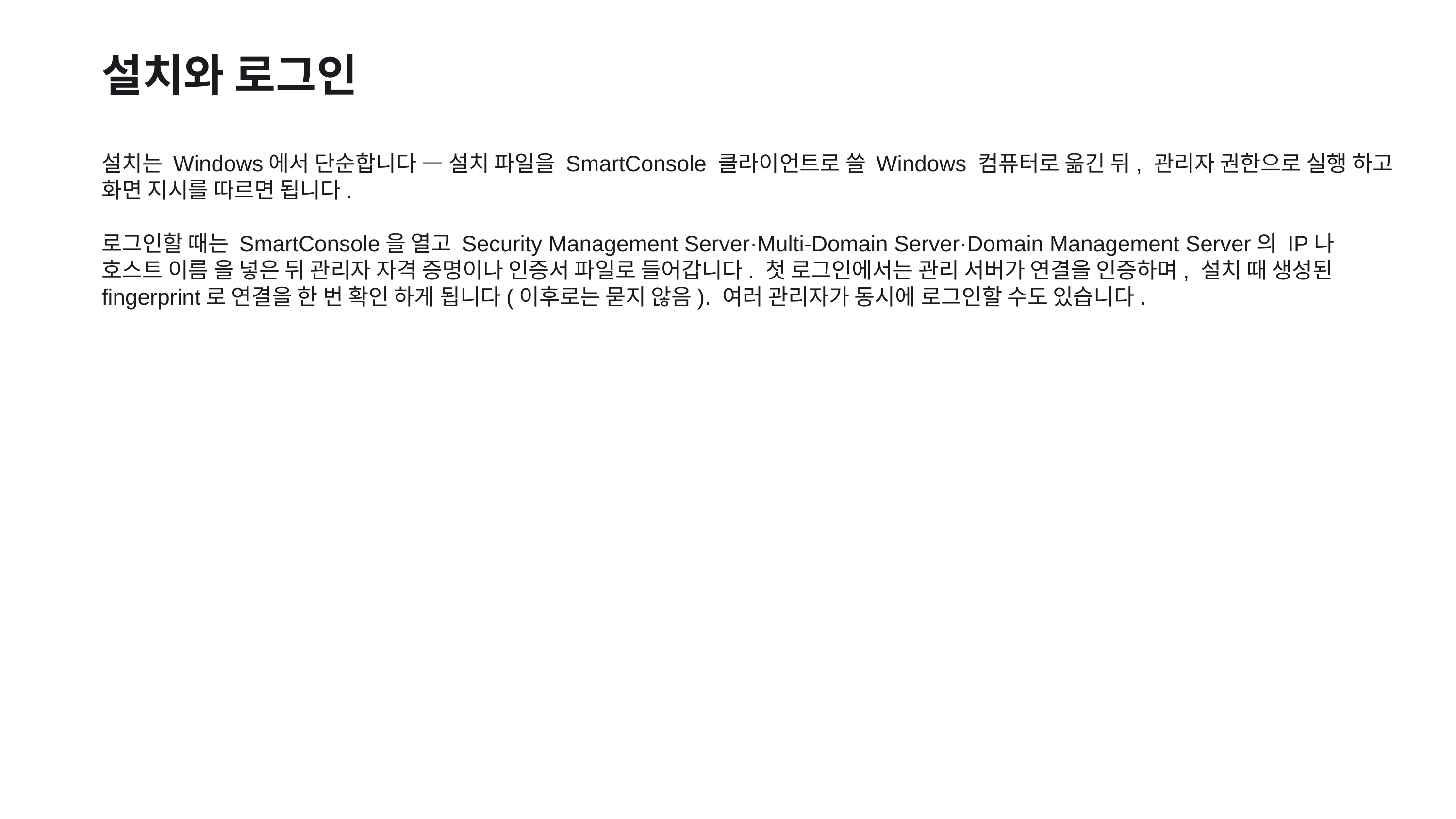

설치와 로그인
설치는 Windows에서 단순합니다 — 설치 파일을 SmartConsole 클라이언트로 쓸 Windows 컴퓨터로 옮긴 뒤, 관리자 권한으로 실행 하고 화면 지시를 따르면 됩니다.

로그인할 때는 SmartConsole을 열고 Security Management Server·Multi-Domain Server·Domain Management Server의 IP나 호스트 이름 을 넣은 뒤 관리자 자격 증명이나 인증서 파일로 들어갑니다. 첫 로그인에서는 관리 서버가 연결을 인증하며, 설치 때 생성된 fingerprint로 연결을 한 번 확인 하게 됩니다(이후로는 묻지 않음). 여러 관리자가 동시에 로그인할 수도 있습니다.